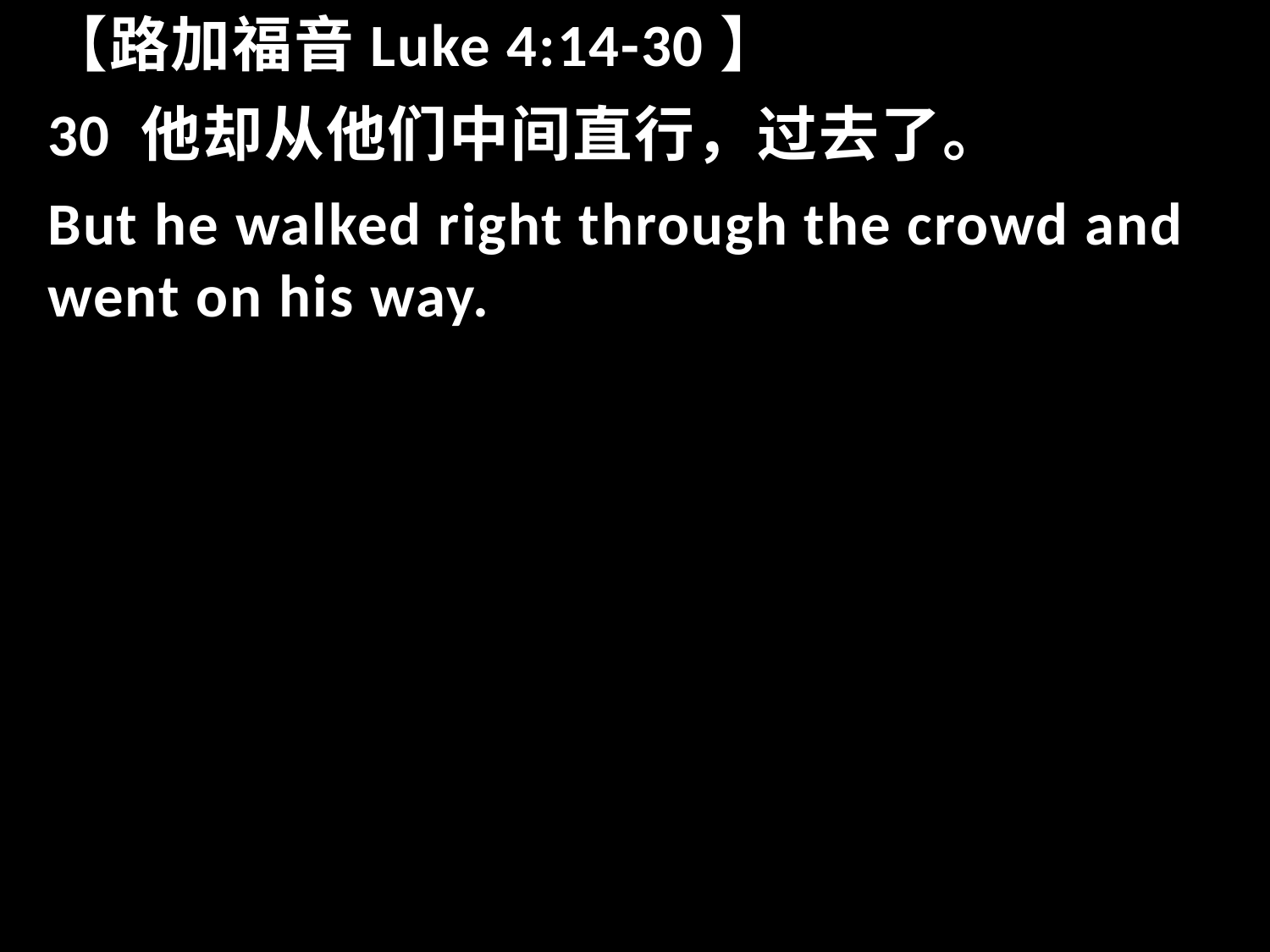

【路加福音Luke 4:14-30】
30 他却从他们中间直行，过去了。
But he walked right through the crowd and went on his way.